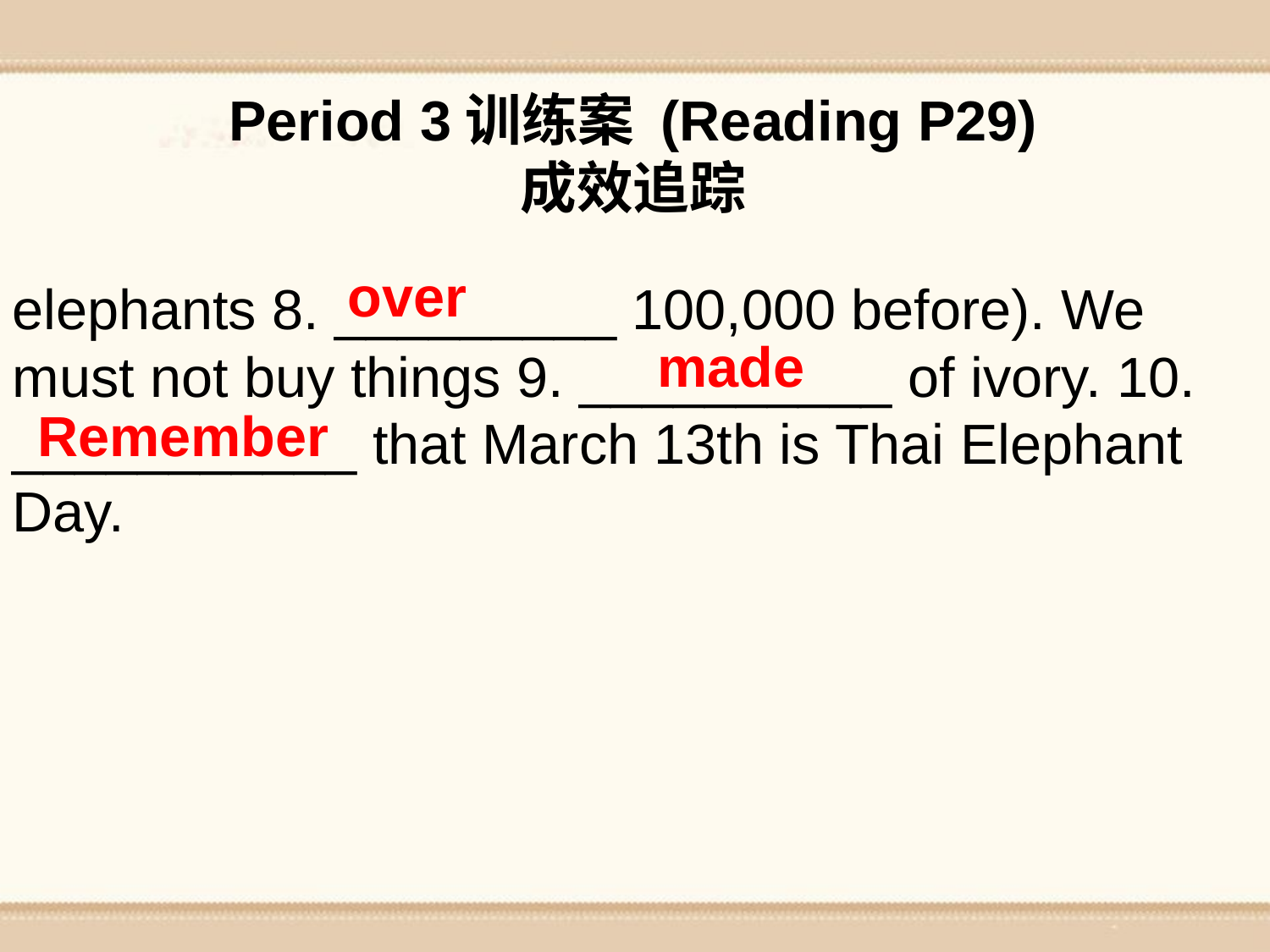

Period 3训练案 (Reading P29)
成效追踪
over
elephants 8. _________ 100,000 before). We must not buy things 9. __________ of ivory. 10. ___________ that March 13th is Thai Elephant Day.
made
Remember